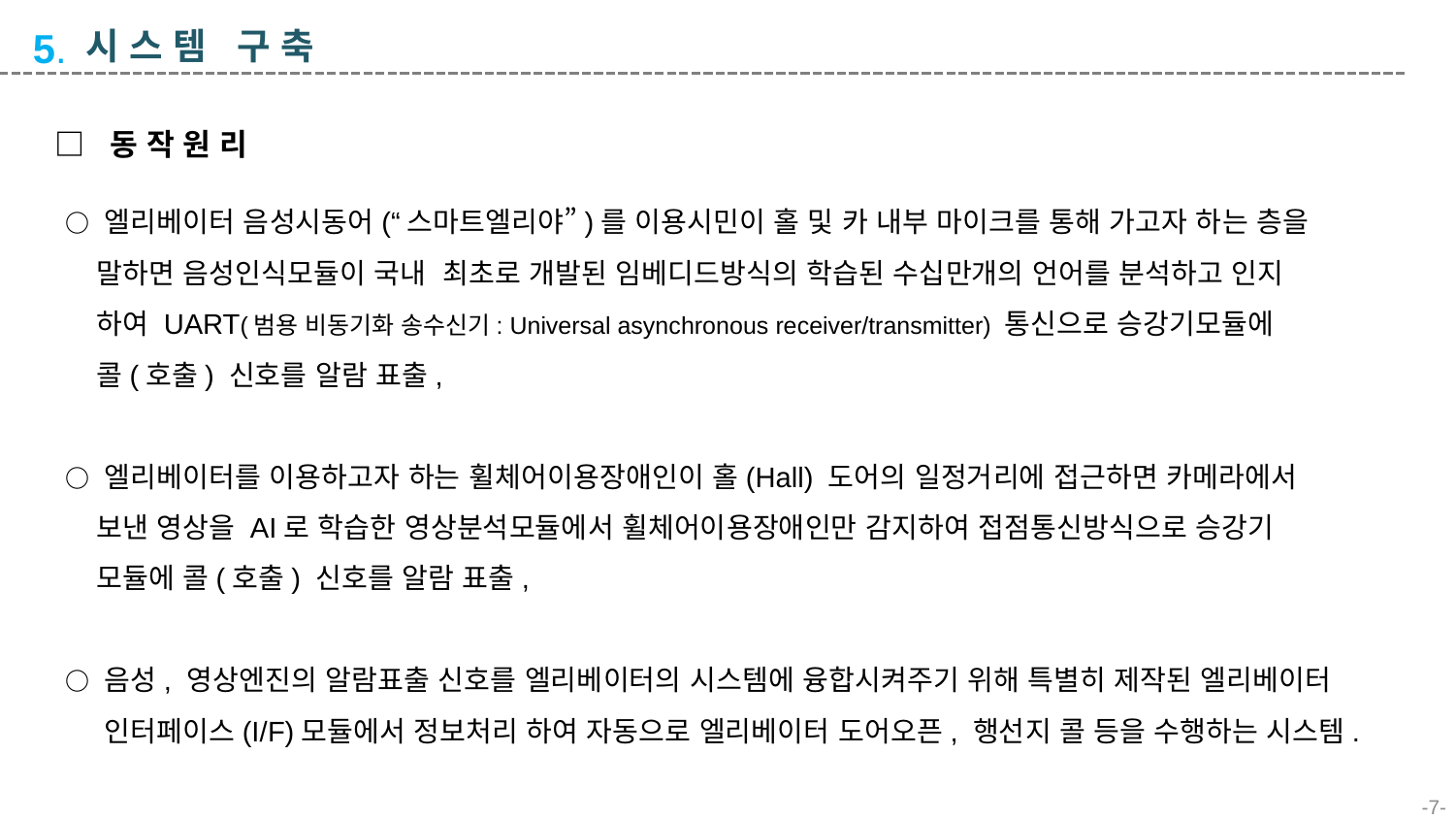

5.
시 스 템   구 축
-7-
□  동 작 원 리
○ 엘리베이터 음성시동어(“스마트엘리야”)를 이용시민이 홀 및 카 내부 마이크를 통해 가고자 하는 층을
   말하면 음성인식모듈이 국내  최초로 개발된 임베디드방식의 학습된 수십만개의 언어를 분석하고 인지
   하여 UART(범용 비동기화 송수신기: Universal asynchronous receiver/transmitter) 통신으로 승강기모듈에
   콜(호출) 신호를 알람 표출,

○ 엘리베이터를 이용하고자 하는 휠체어이용장애인이 홀(Hall) 도어의 일정거리에 접근하면 카메라에서
   보낸 영상을 AI로 학습한 영상분석모듈에서 휠체어이용장애인만 감지하여 접점통신방식으로 승강기
   모듈에 콜(호출) 신호를 알람 표출,

○ 음성, 영상엔진의 알람표출 신호를 엘리베이터의 시스템에 융합시켜주기 위해 특별히 제작된 엘리베이터
    인터페이스(I/F)모듈에서 정보처리 하여 자동으로 엘리베이터 도어오픈, 행선지 콜 등을 수행하는 시스템.